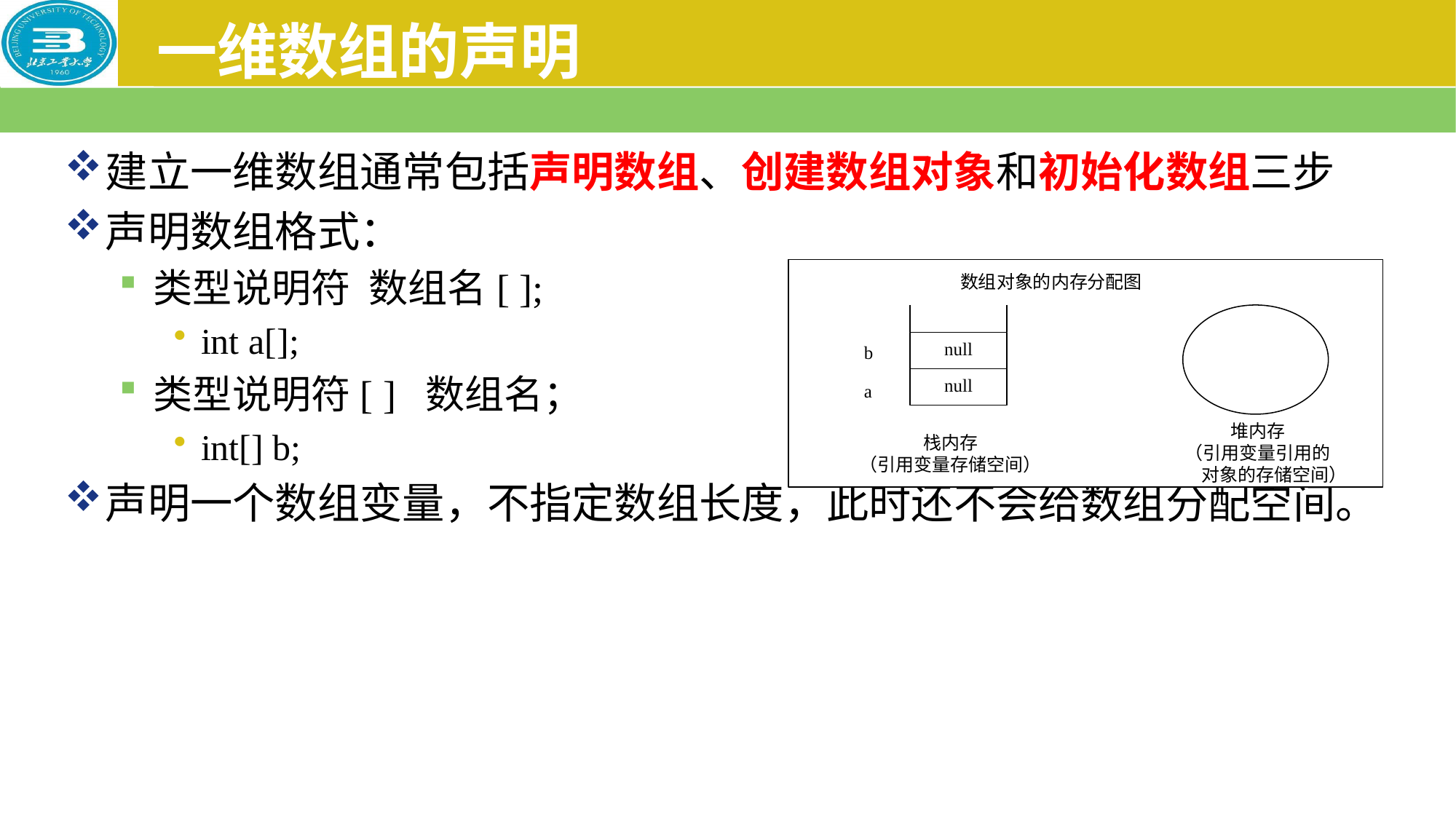

# 一维数组的声明
建立一维数组通常包括声明数组、创建数组对象和初始化数组三步
声明数组格式：
类型说明符  数组名[ ];
int a[];
类型说明符[ ]  数组名；
int[] b;
声明一个数组变量，不指定数组长度，此时还不会给数组分配空间。

数组对象的内存分配图
null
b
null
a

堆内存
（引用变量引用的
       对象的存储空间）
栈内存
（引用变量存储空间）